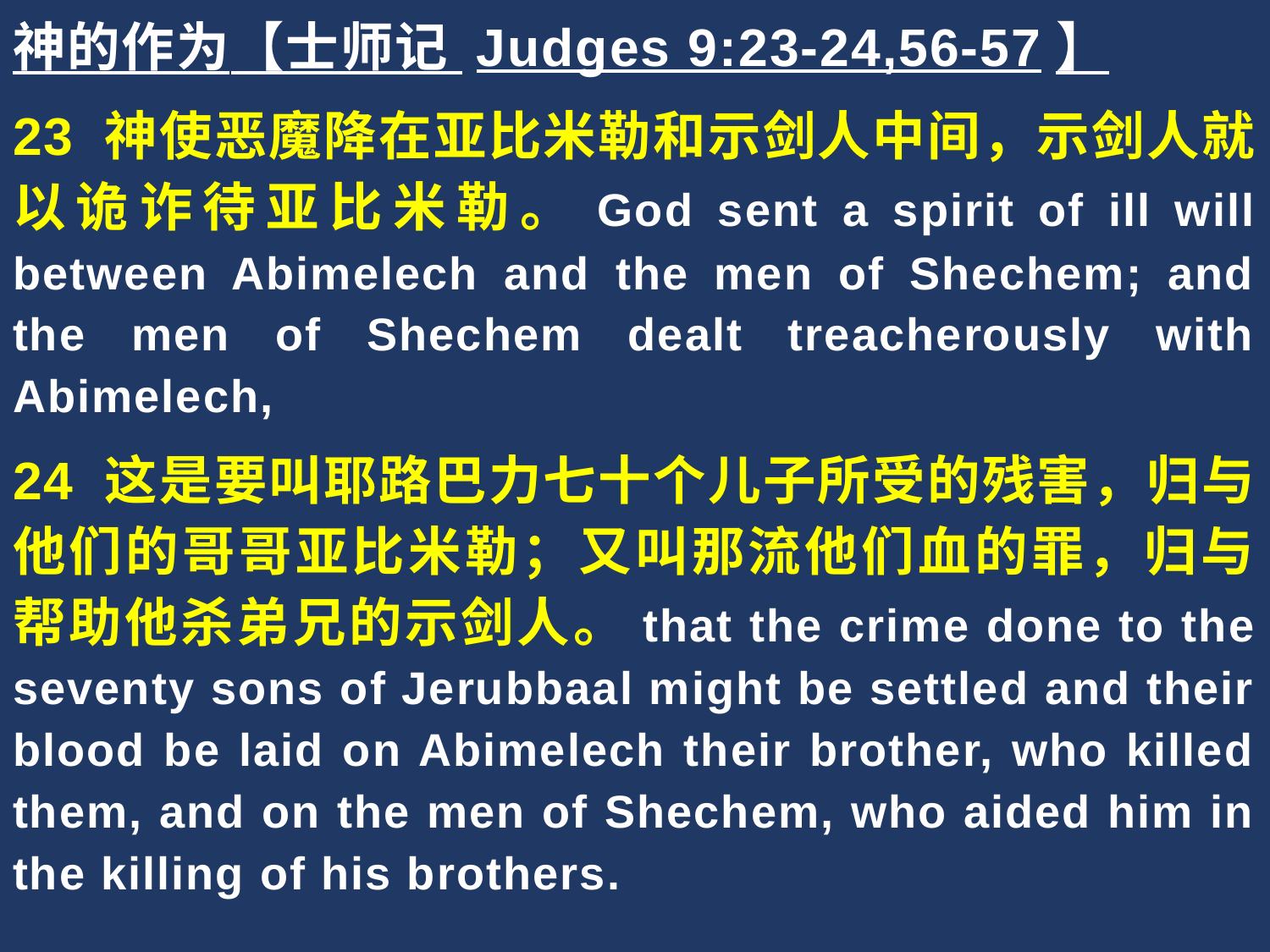

神的作为【士师记 Judges 9:23-24,56-57】
23 神使恶魔降在亚比米勒和示剑人中间，示剑人就以诡诈待亚比米勒。God sent a spirit of ill will between Abimelech and the men of Shechem; and the men of Shechem dealt treacherously with Abimelech,
24 这是要叫耶路巴力七十个儿子所受的残害，归与他们的哥哥亚比米勒；又叫那流他们血的罪，归与帮助他杀弟兄的示剑人。that the crime done to the seventy sons of Jerubbaal might be settled and their blood be laid on Abimelech their brother, who killed them, and on the men of Shechem, who aided him in the killing of his brothers.